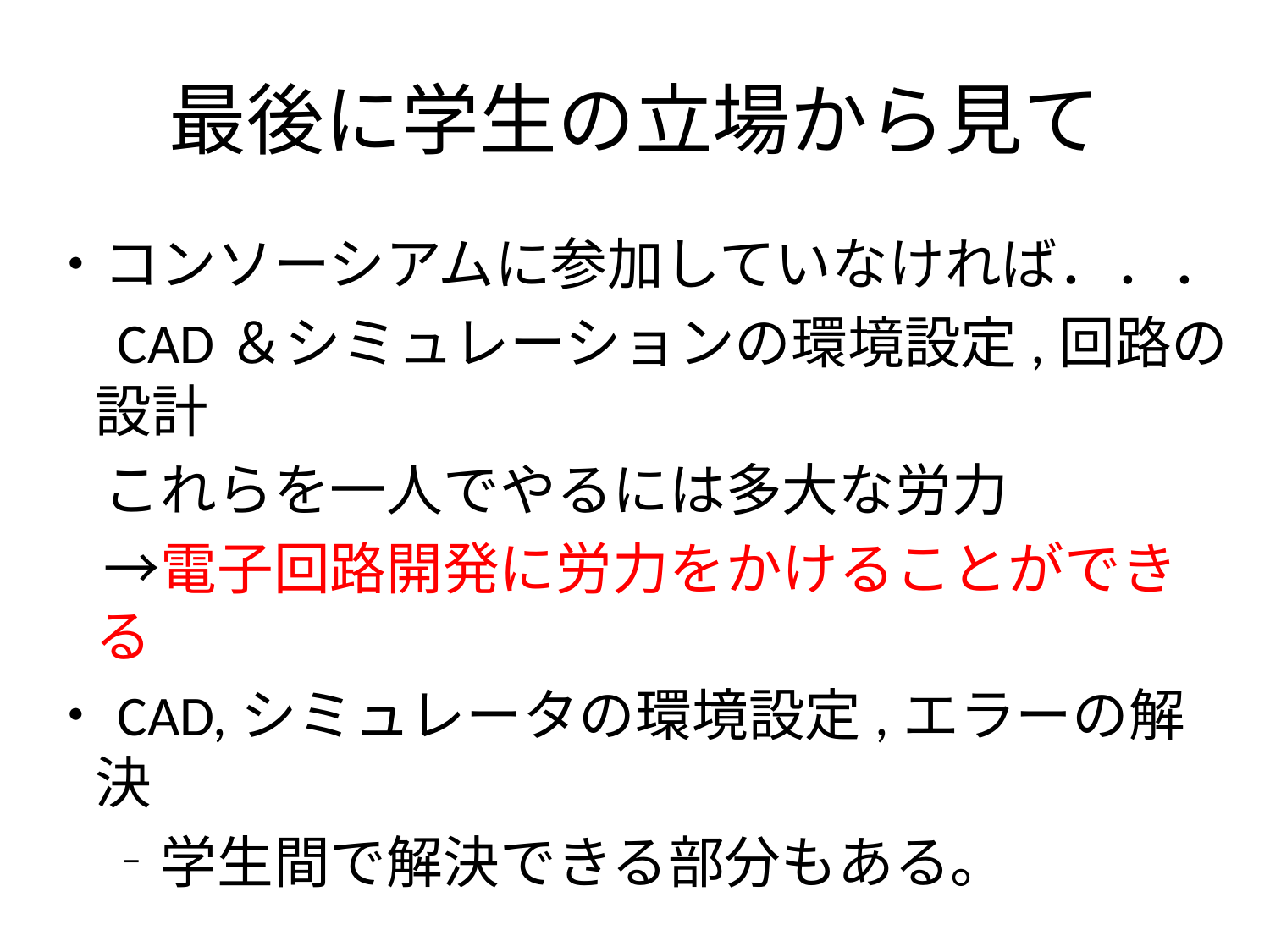

# 最後に学生の立場から見て
・コンソーシアムに参加していなければ．．．
　CAD＆シミュレーションの環境設定,回路の設計
　これらを一人でやるには多大な労力
　→電子回路開発に労力をかけることができる
・CAD,シミュレータの環境設定,エラーの解決
　‐学生間で解決できる部分もある。